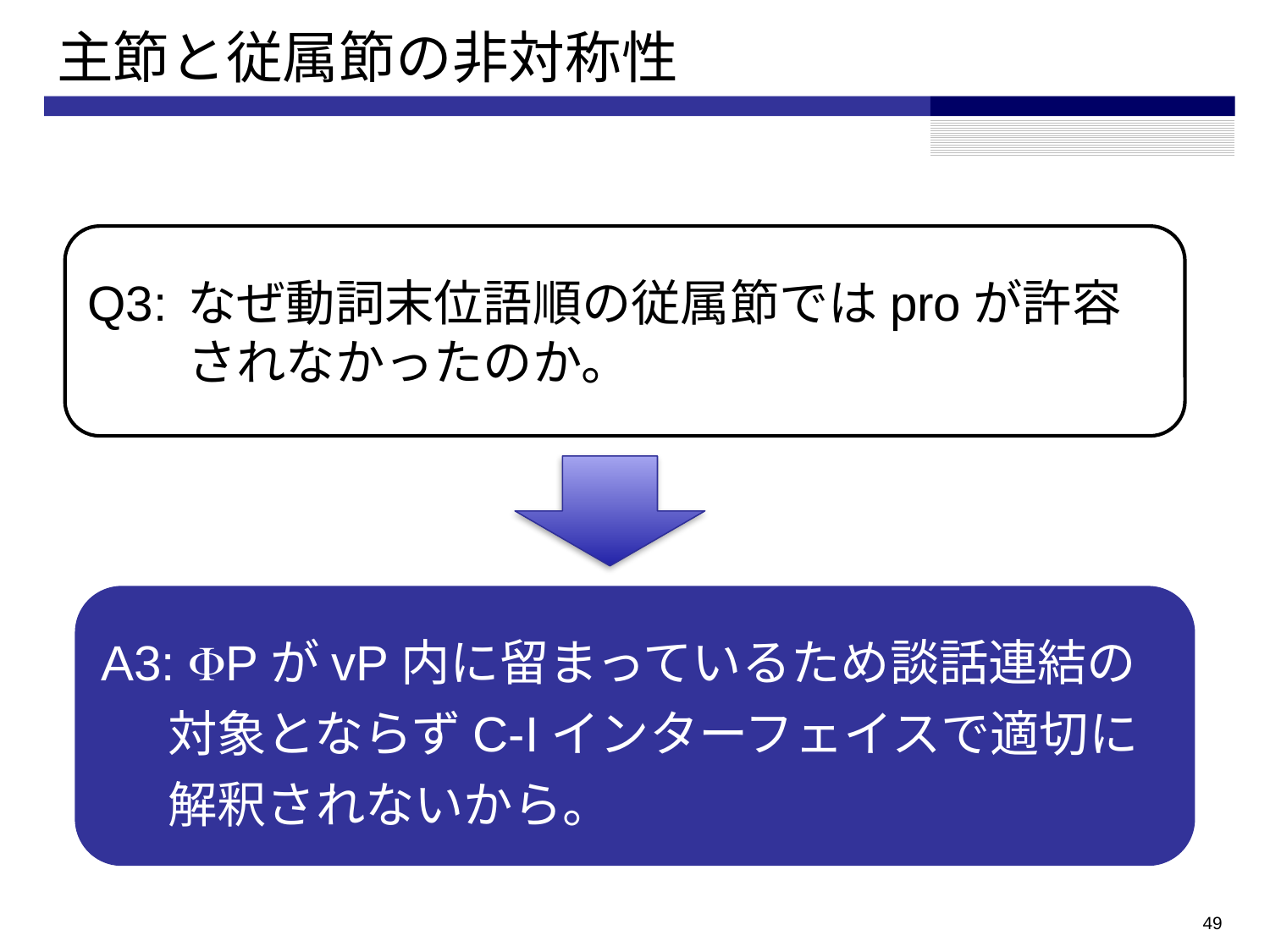

# 主節と従属節の非対称性
Q3:	なぜ動詞末位語順の従属節ではproが許容されなかったのか。

A3:	ΦPがvP内に留まっているため談話連結の
     対象とならずC-Iインターフェイスで適切に
     解釈されないから。
49